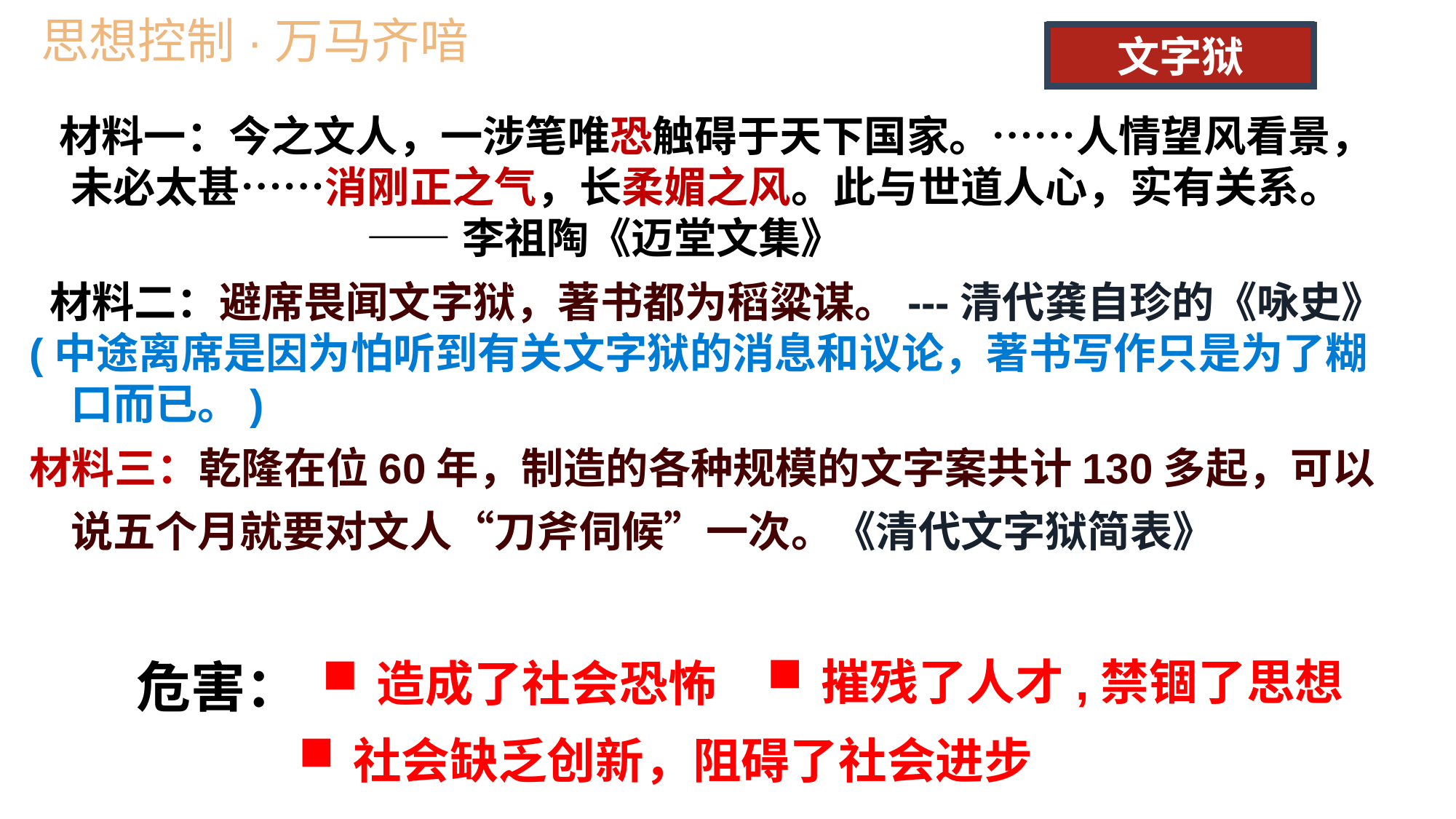

思想控制·万马齐喑

文字狱
  材料一：今之文人，一涉笔唯恐触碍于天下国家。……人情望风看景，未必太甚……消刚正之气，长柔媚之风。此与世道人心，实有关系。
                                   ——李祖陶《迈堂文集》
 材料二：避席畏闻文字狱，著书都为稻粱谋。---清代龚自珍的《咏史》
(中途离席是因为怕听到有关文字狱的消息和议论，著书写作只是为了糊口而已。)
材料三：乾隆在位60年，制造的各种规模的文字案共计130多起，可以说五个月就要对文人“刀斧伺候”一次。《清代文字狱简表》

摧残了人才,禁锢了思想
危害：
造成了社会恐怖
社会缺乏创新，阻碍了社会进步